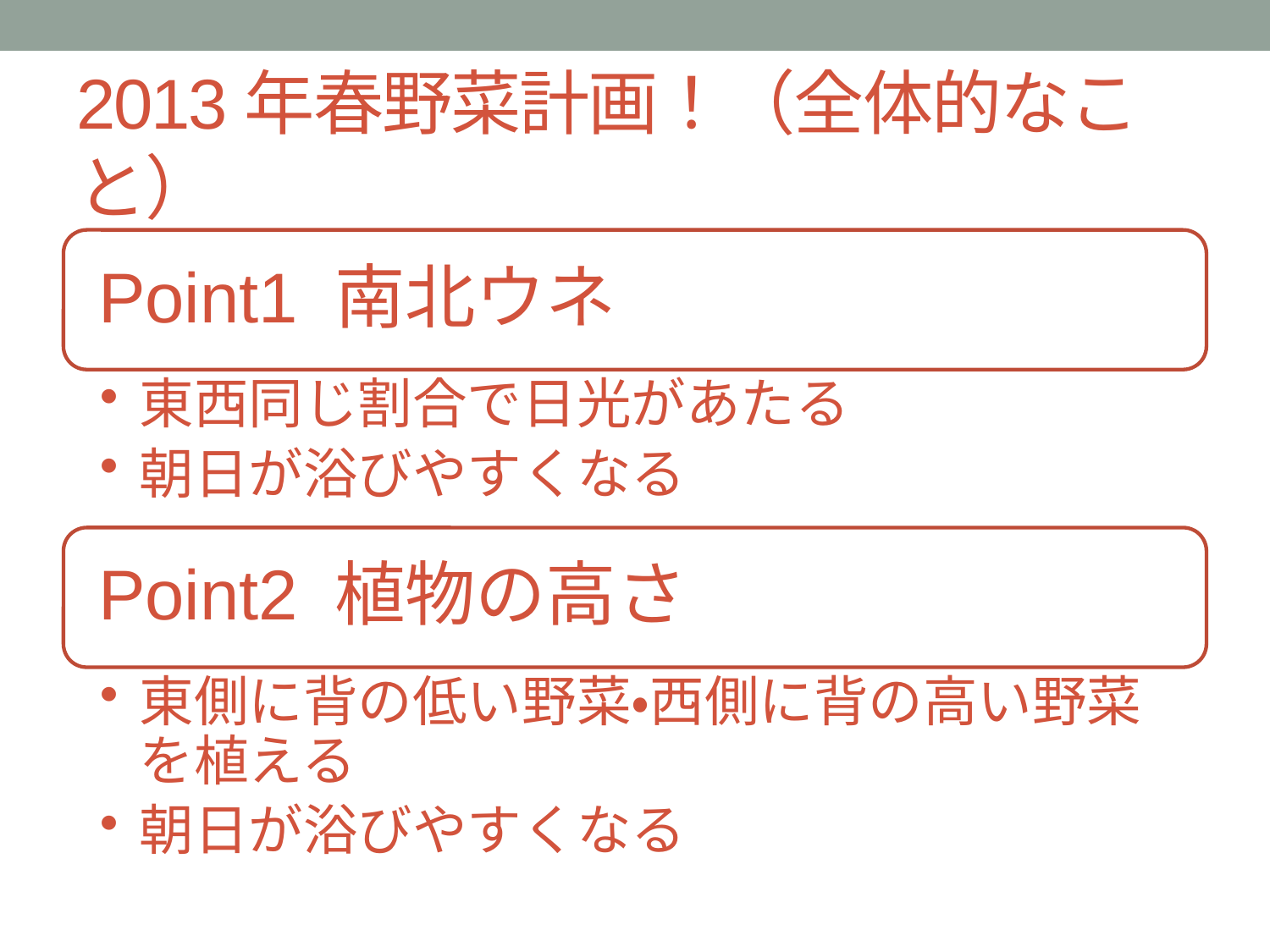

# 2013年春野菜計画！（全体的なこと）
Point1 南北ウネ
東西同じ割合で日光があたる
朝日が浴びやすくなる
Point2 植物の高さ
東側に背の低い野菜・西側に背の高い野菜を植える
朝日が浴びやすくなる